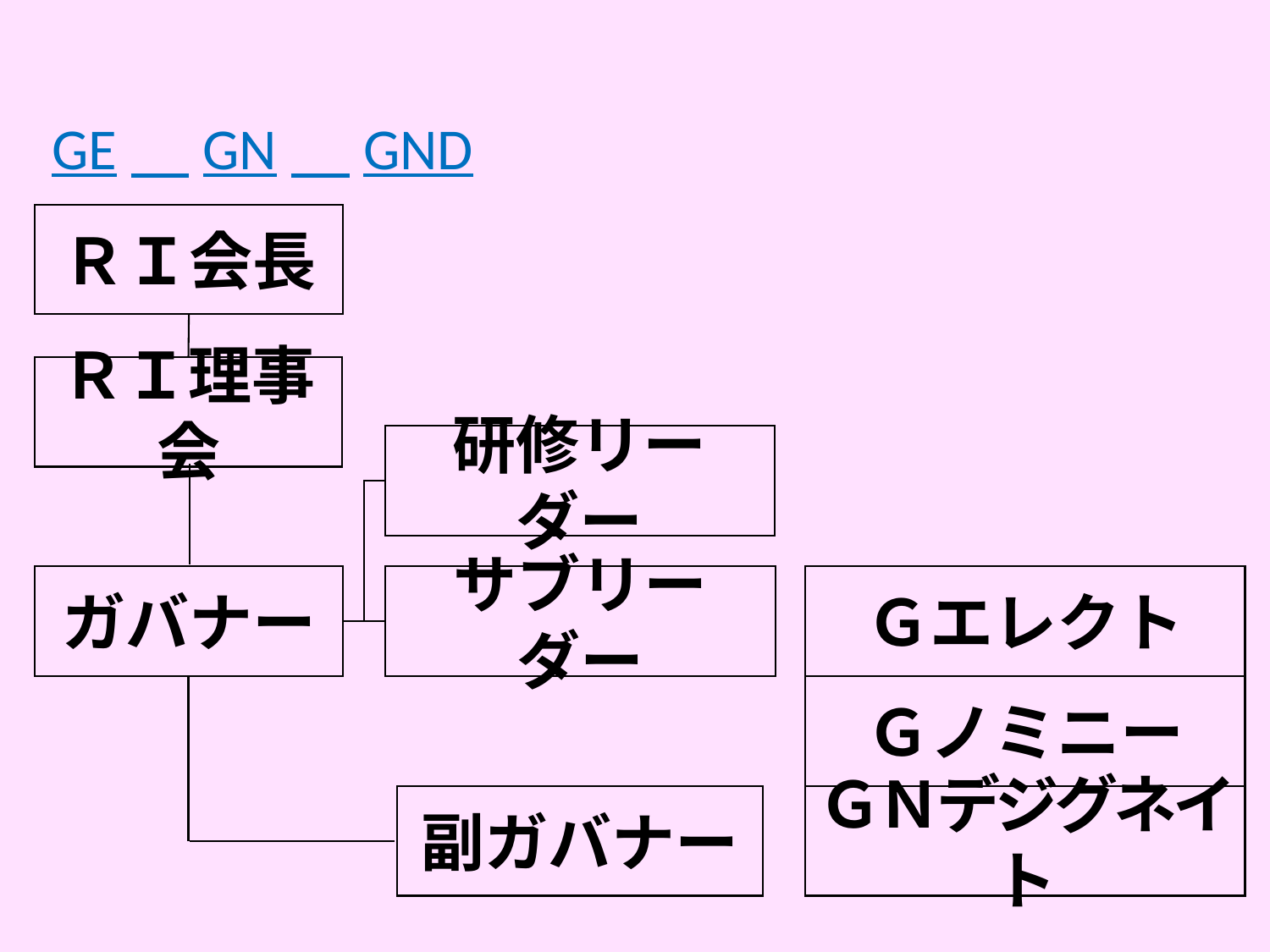

# GE　GN　GND
ＲＩ会長
ＲＩ理事会
研修リーダー
ガバナー
サブリーダー
Ｇエレクト
Ｇノミニー
副ガバナー
ＧＮデジグネイト